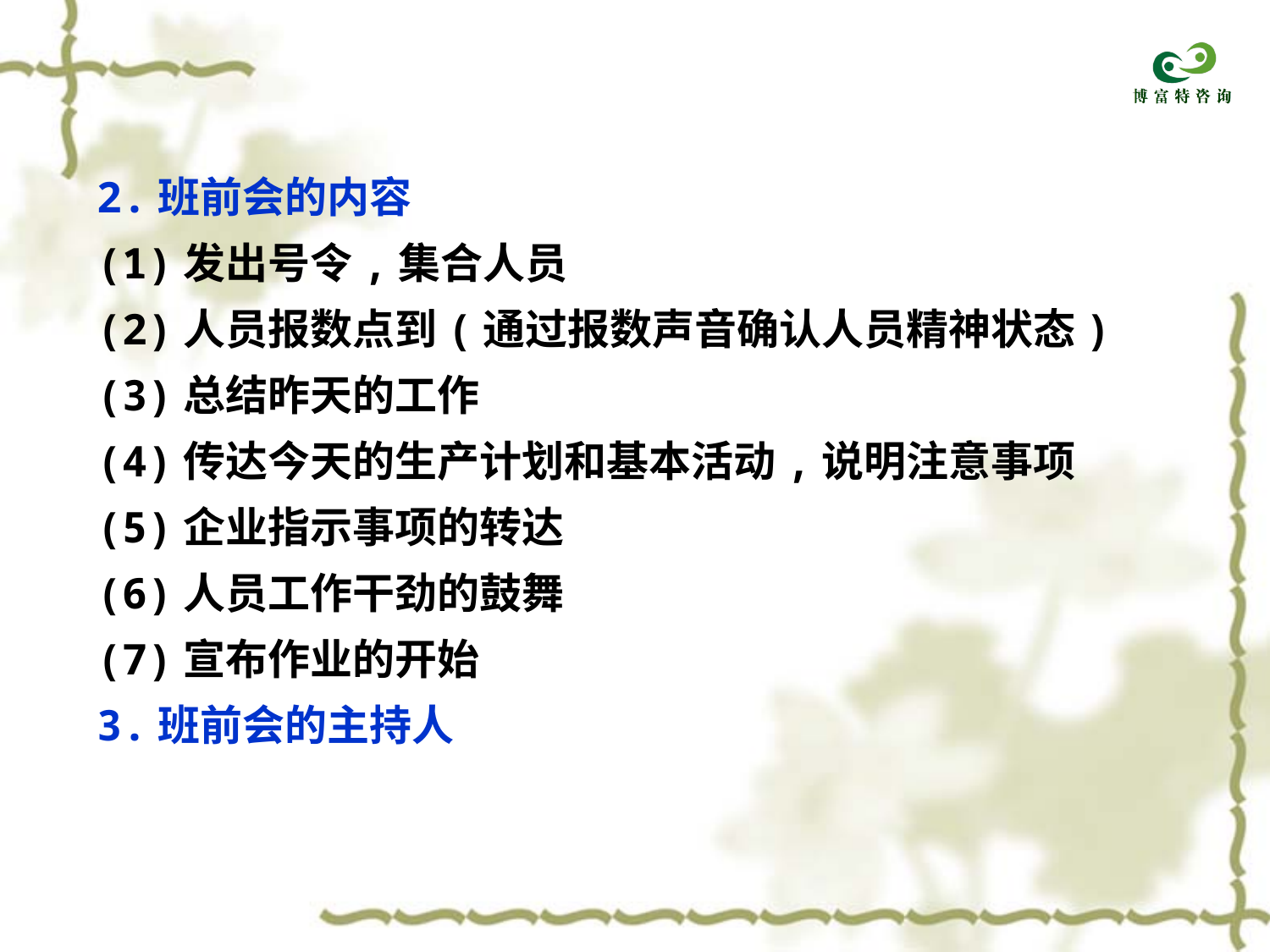

2.班前会的内容
(1)发出号令,集合人员
(2)人员报数点到(通过报数声音确认人员精神状态)
(3)总结昨天的工作
(4)传达今天的生产计划和基本活动,说明注意事项
(5)企业指示事项的转达
(6)人员工作干劲的鼓舞
(7)宣布作业的开始
3.班前会的主持人